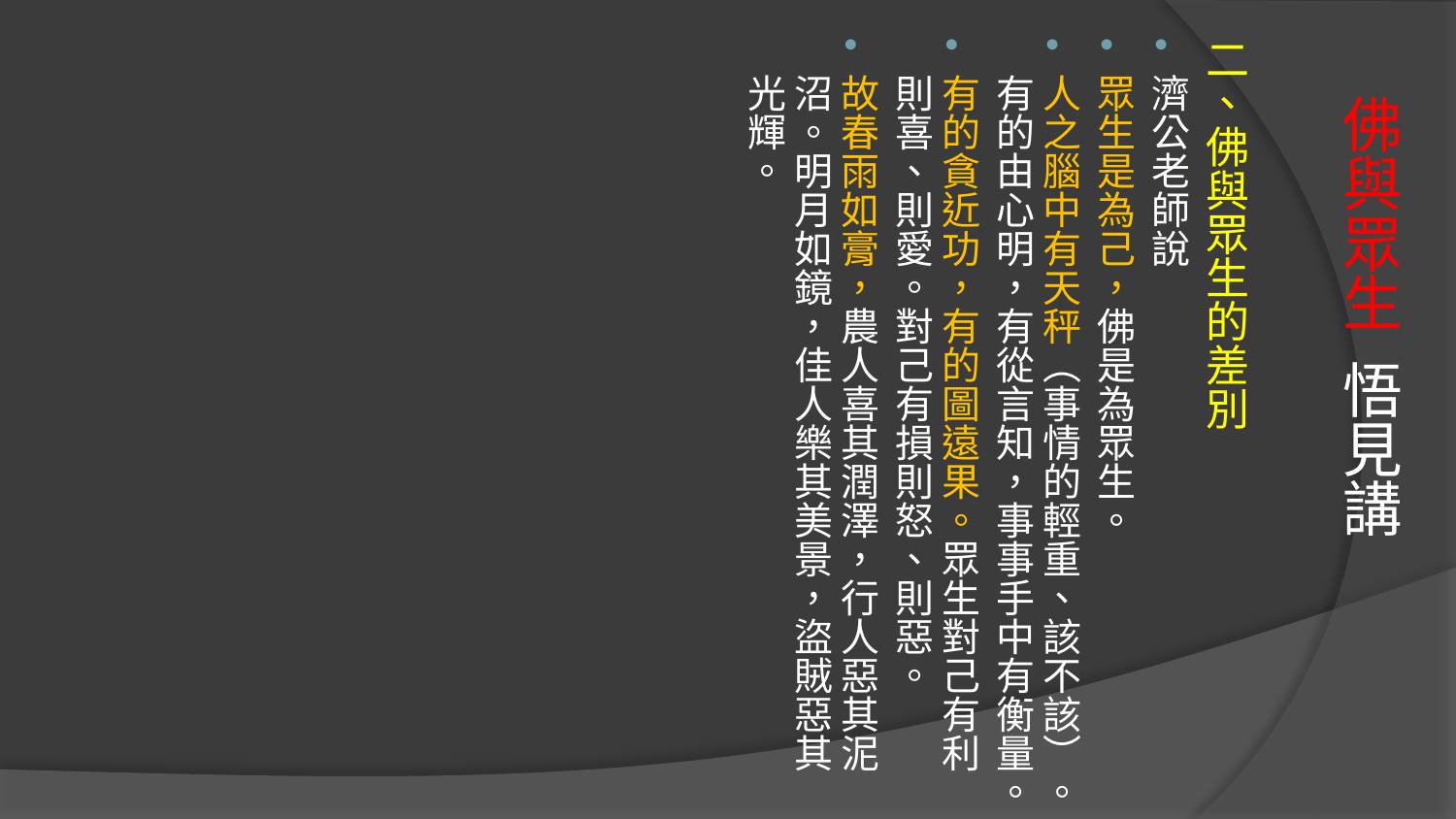

二、佛與眾生的差別
濟公老師說
眾生是為己，佛是為眾生。
人之腦中有天秤（事情的輕重、該不該）。有的由心明，有從言知，事事手中有衡量。
有的貪近功，有的圖遠果。眾生對己有利則喜、則愛。對己有損則怒、則惡。
故春雨如膏，農人喜其潤澤，行人惡其泥沼。明月如鏡，佳人樂其美景，盜賊惡其光輝。

# 佛與眾生  悟見講